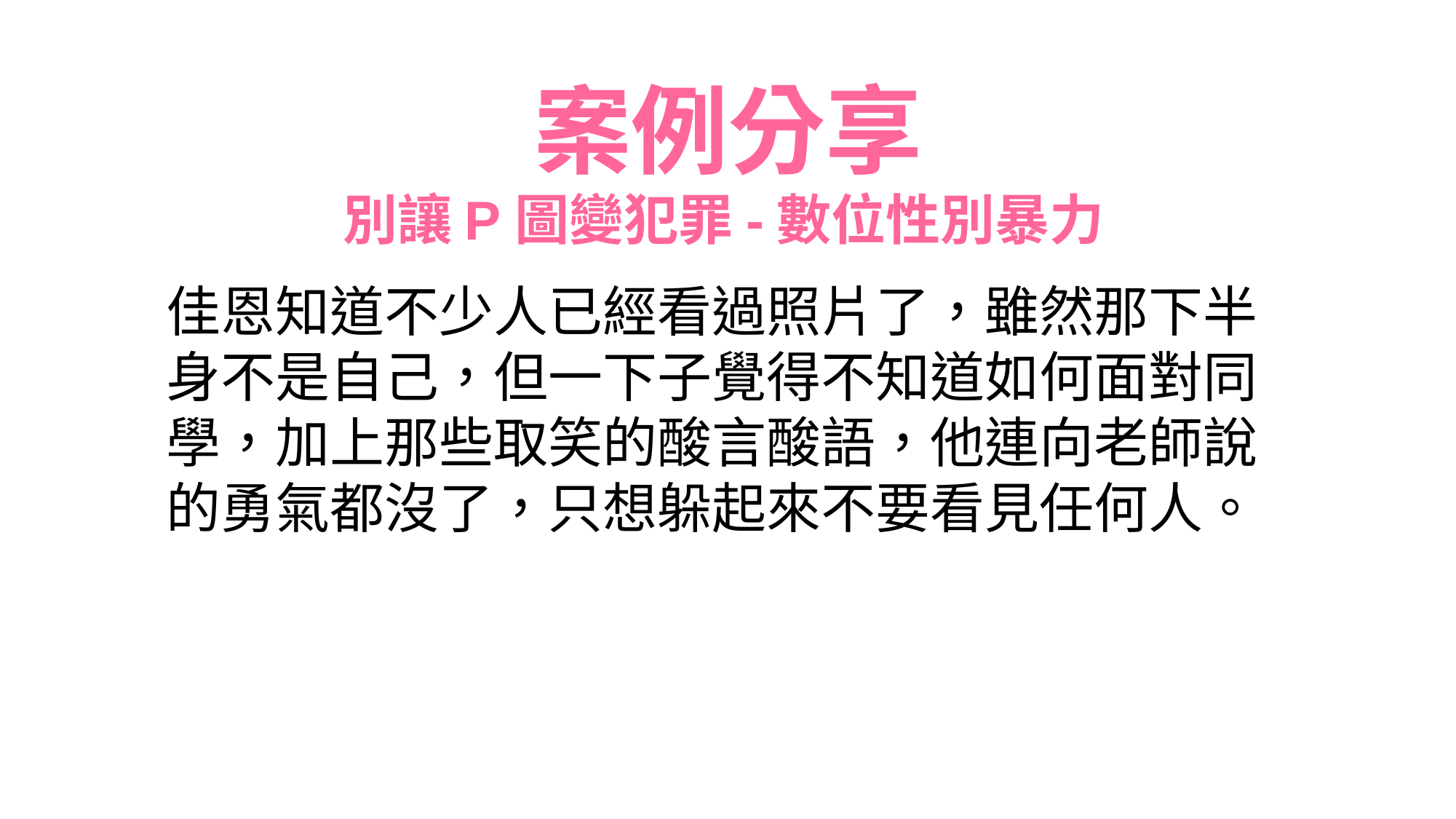

案例分享
別讓P圖變犯罪-數位性別暴力

佳恩知道不少人已經看過照片了，雖然那下半身不是自己，但一下子覺得不知道如何面對同學，加上那些取笑的酸言酸語，他連向老師說的勇氣都沒了，只想躲起來不要看見任何人。